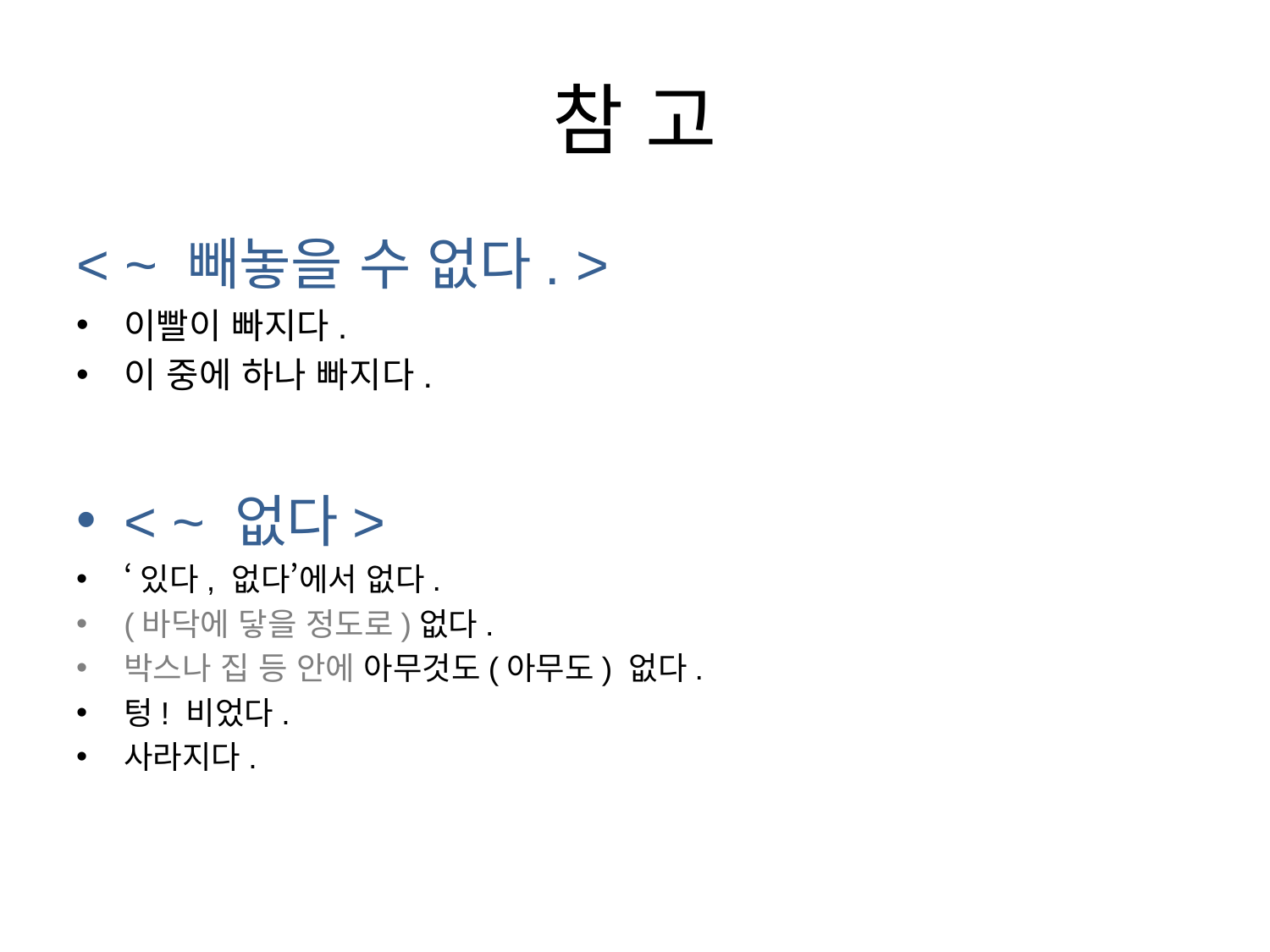

# 참 고
< ~ 빼놓을 수 없다. >
이빨이 빠지다.
이 중에 하나 빠지다.

< ~ 없다>
‘있다, 없다’에서 없다.
(바닥에 닿을 정도로)없다.
박스나 집 등 안에 아무것도(아무도) 없다.
텅! 비었다.
사라지다.